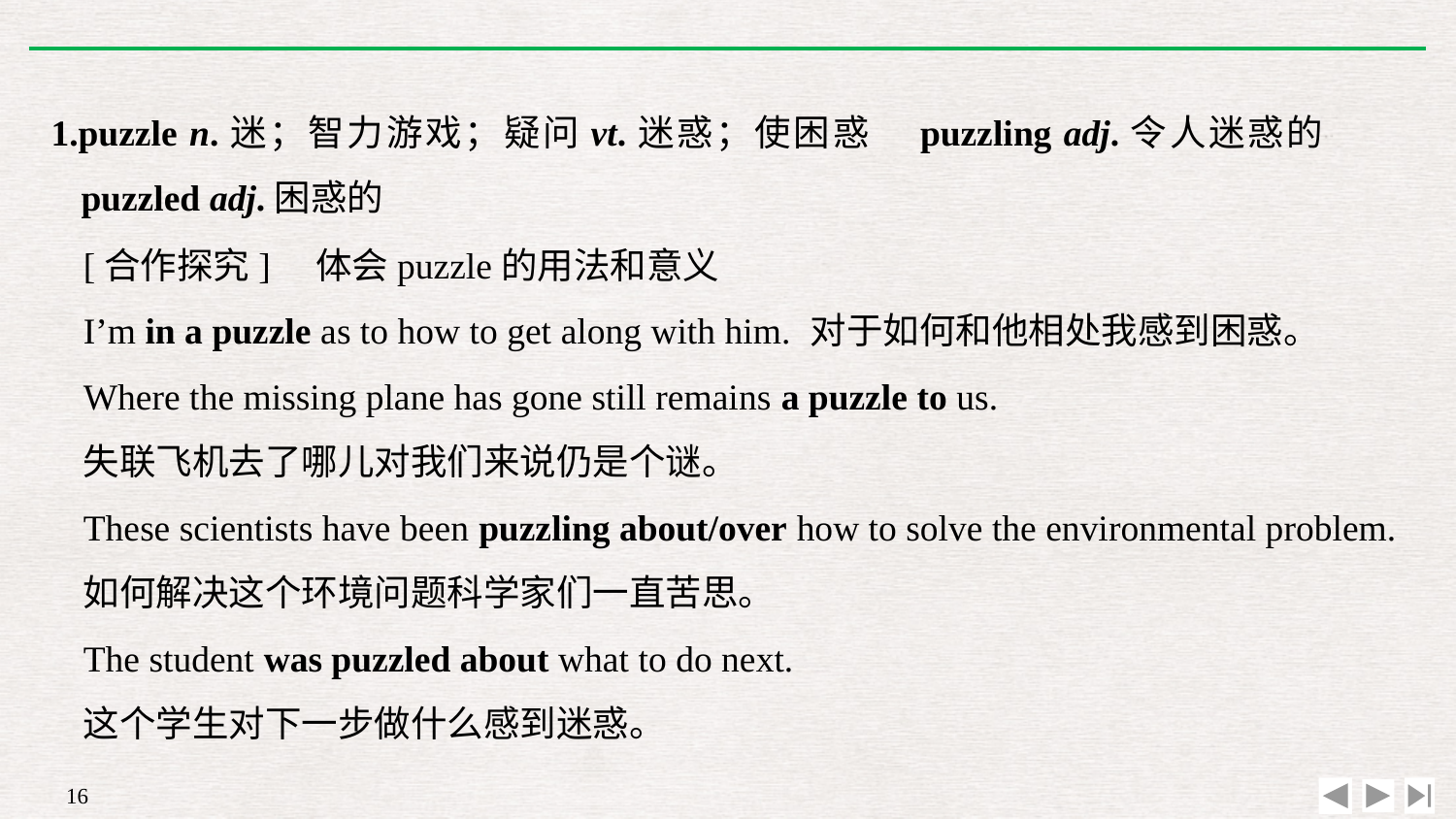

1.puzzle n.迷；智力游戏；疑问vt.迷惑；使困惑　puzzling adj.令人迷惑的　puzzled adj.困惑的
[合作探究]　体会puzzle的用法和意义
I’m in a puzzle as to how to get along with him. 对于如何和他相处我感到困惑。
Where the missing plane has gone still remains a puzzle to us.
失联飞机去了哪儿对我们来说仍是个谜。
These scientists have been puzzling about/over how to solve the environmental problem.如何解决这个环境问题科学家们一直苦思。
The student was puzzled about what to do next.
这个学生对下一步做什么感到迷惑。